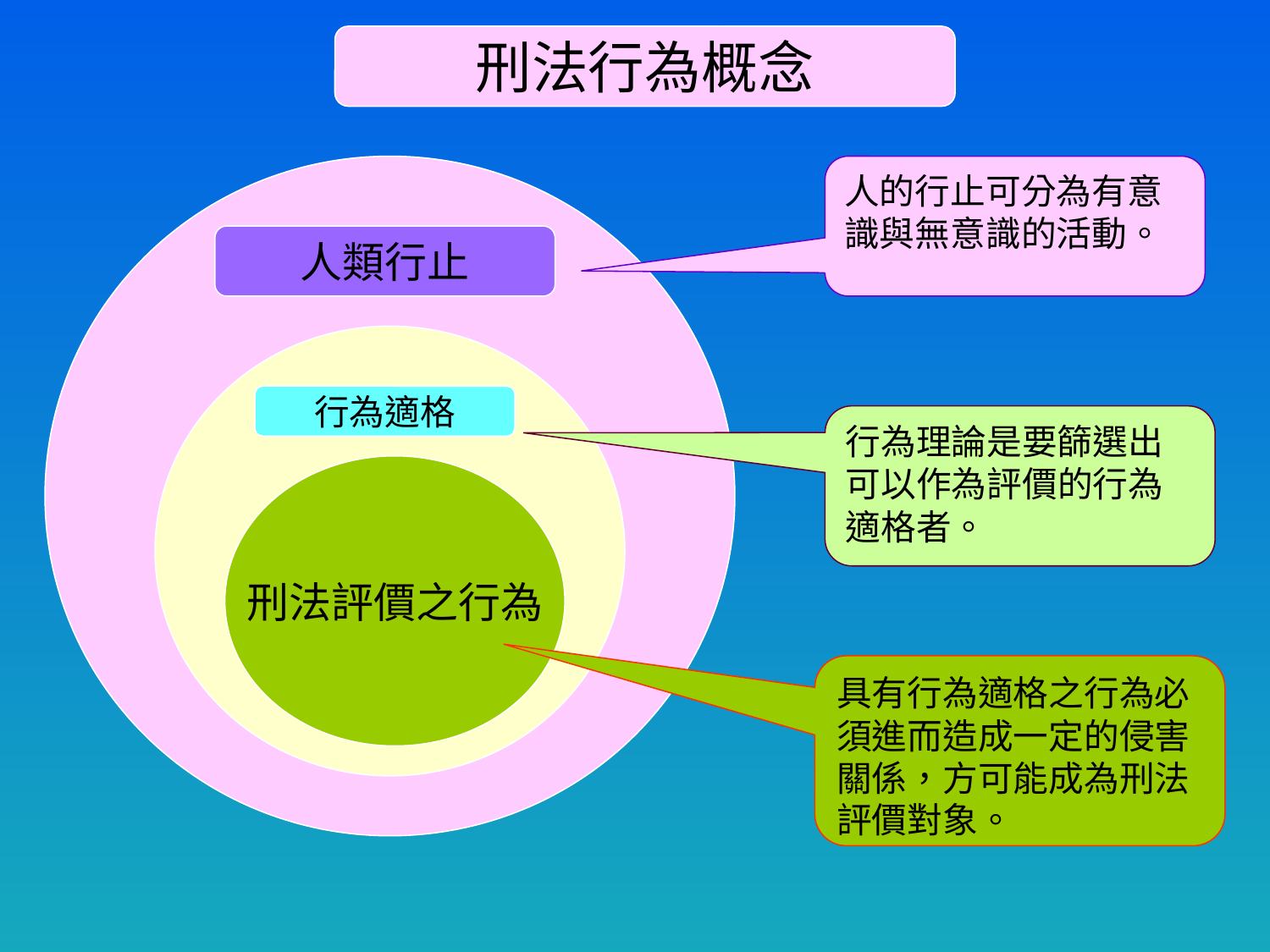

刑法行為概念

人的行止可分為有意識與無意識的活動。
人類行止

行為適格
行為理論是要篩選出可以作為評價的行為適格者。
刑法評價之行為
具有行為適格之行為必須進而造成一定的侵害關係，方可能成為刑法評價對象。